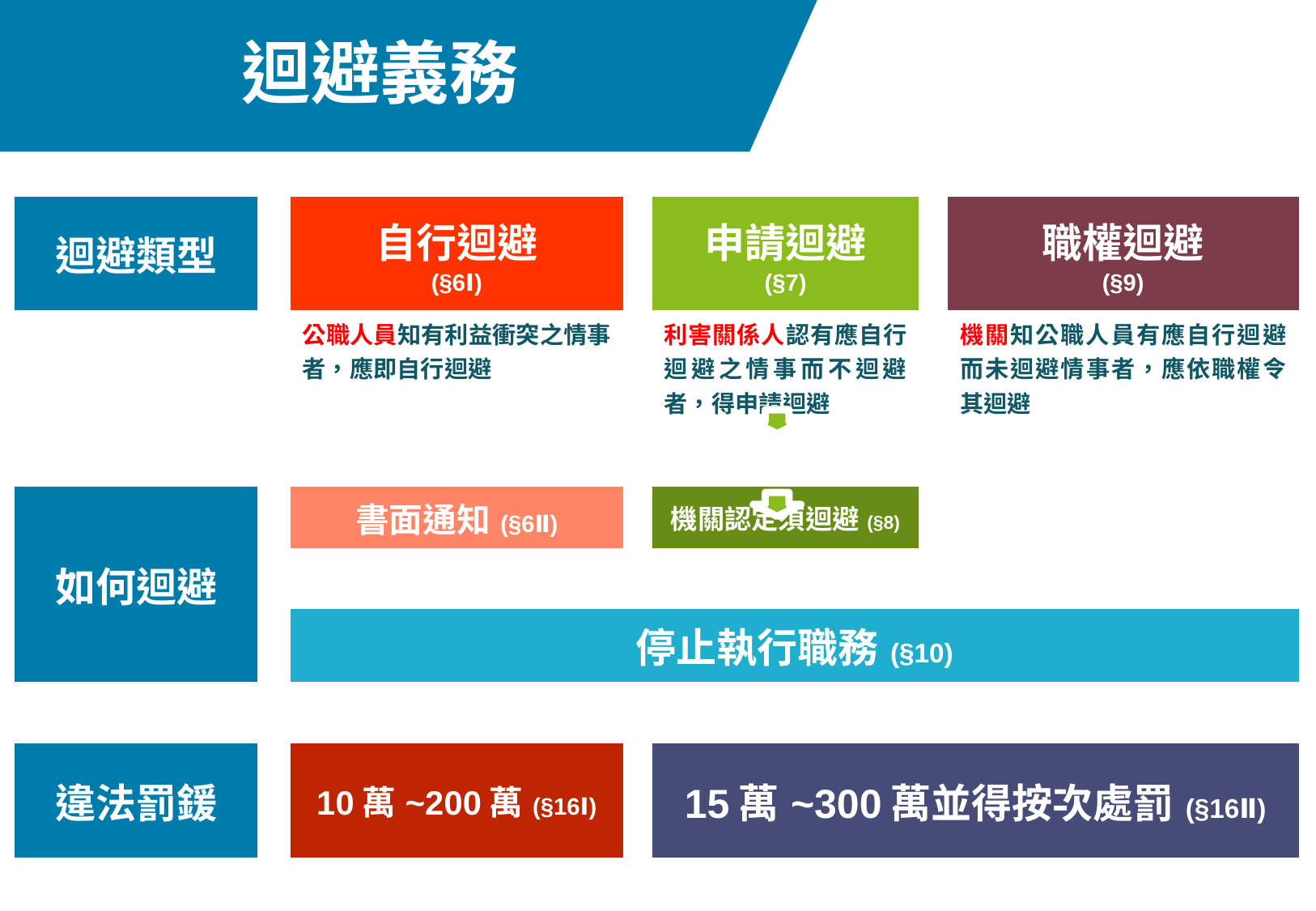

# 迴避義務
| 迴避類型 |  | 自行迴避 (§6Ⅰ) |  | 申請迴避 (§7) |  |  | 職權迴避 (§9) |  |
| --- | --- | --- | --- | --- | --- | --- | --- | --- |
|  |  | 公職人員知有利益衝突之情事者，應即自行迴避 |  | 利害關係人認有應自行迴避之情事而不迴避者，得申請迴避 |  |  | 機關知公職人員有應自行迴避而未迴避情事者，應依職權令其迴避 |  |
|  |  |  |  |  |  |  |  |  |
| 如何迴避 |  | 書面通知(§6Ⅱ) |  | 機關認定須迴避(§8) |  |  |  |  |
|  |  |  |  |  |  |  |  |  |
|  |  | 停止執行職務(§10) |  |  |  |  |  |  |
|  |  |  |  |  |  |  |  |  |
| 違法罰鍰 |  | 10萬~200萬(§16Ⅰ) |  | 15萬~300萬並得按次處罰(§16Ⅱ) |  |  |  |  |
|  |  |  |  |  |  |  |  |  |
| 定期彙報 |  | 年度結束後30日內，定期彙報前年度迴避情形(§11) |  |  |  |  |  |  |